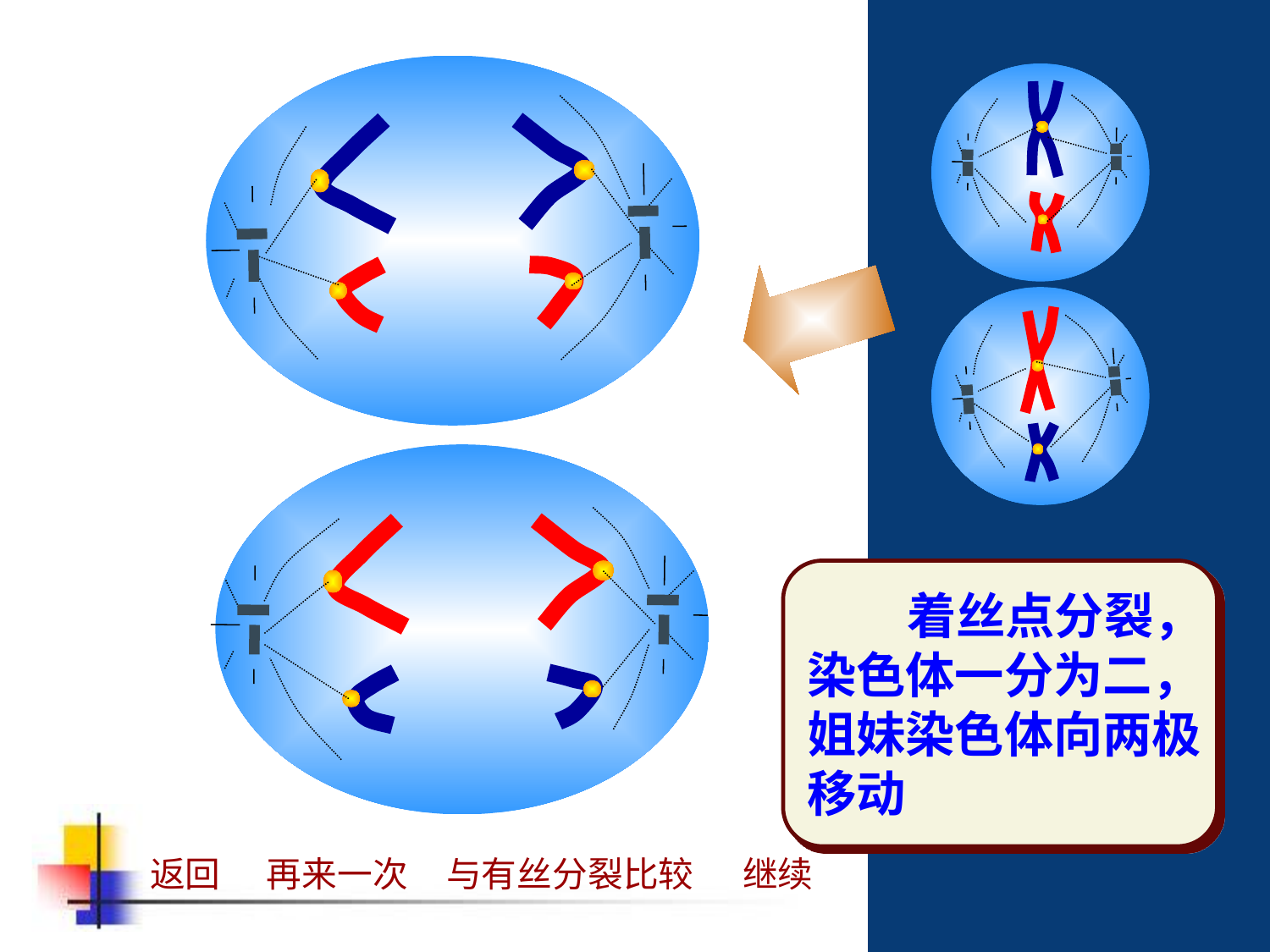

着丝点分裂，
染色体一分为二，
姐妹染色体向两极
移动

返回
再来一次
与有丝分裂比较
继续